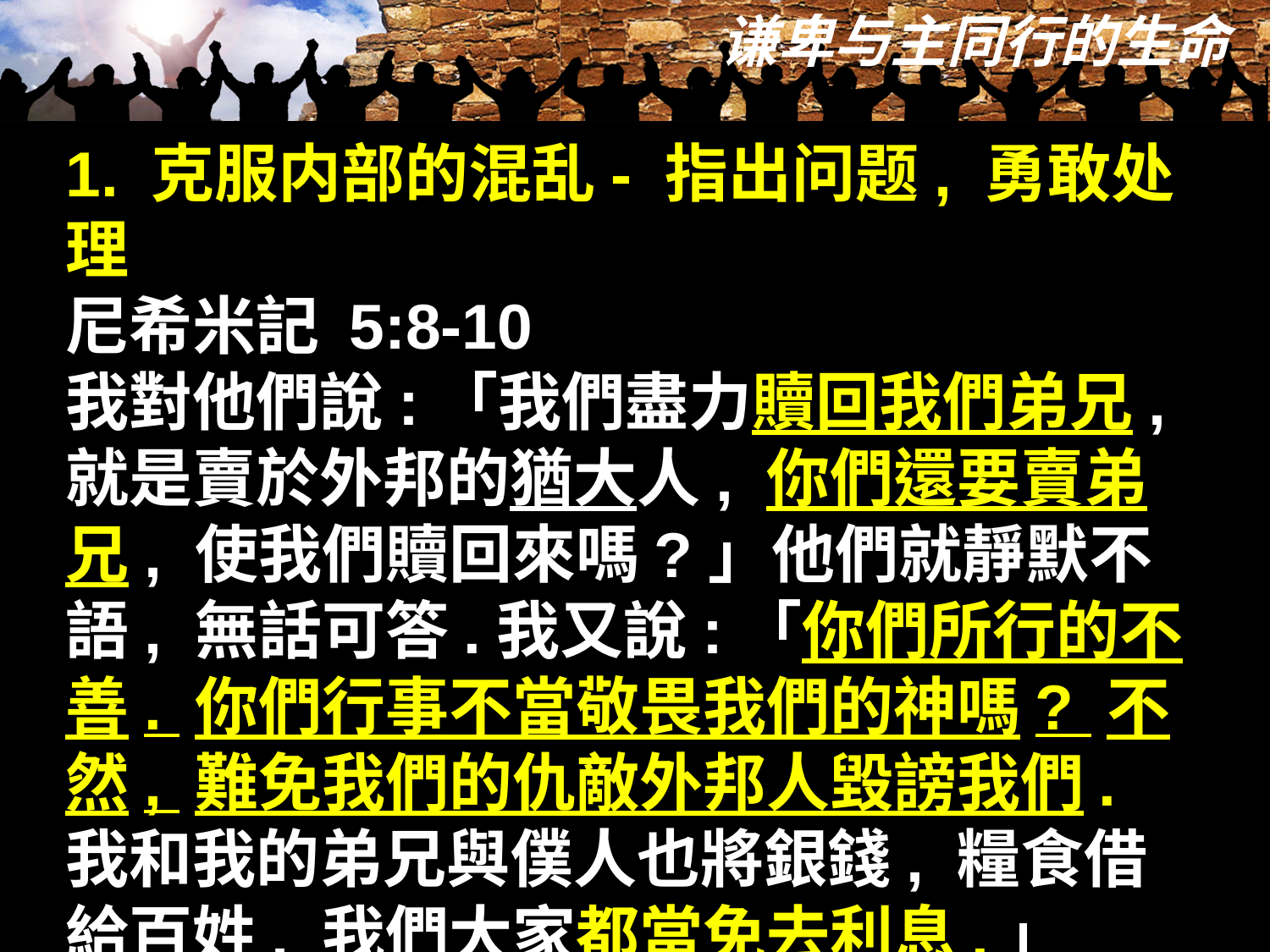

1. 克服内部的混乱- 指出问题, 勇敢处理
尼希米記 5:8-10
我對他們說:「我們盡力贖回我們弟兄,
就是賣於外邦的猶大人, 你們還要賣弟兄, 使我們贖回來嗎?」他們就靜默不語, 無話可答.我又說:「你們所行的不善. 你們行事不當敬畏我們的神嗎? 不然, 難免我們的仇敵外邦人毀謗我們. 我和我的弟兄與僕人也將銀錢, 糧食借給百姓, 我們大家都當免去利息.」